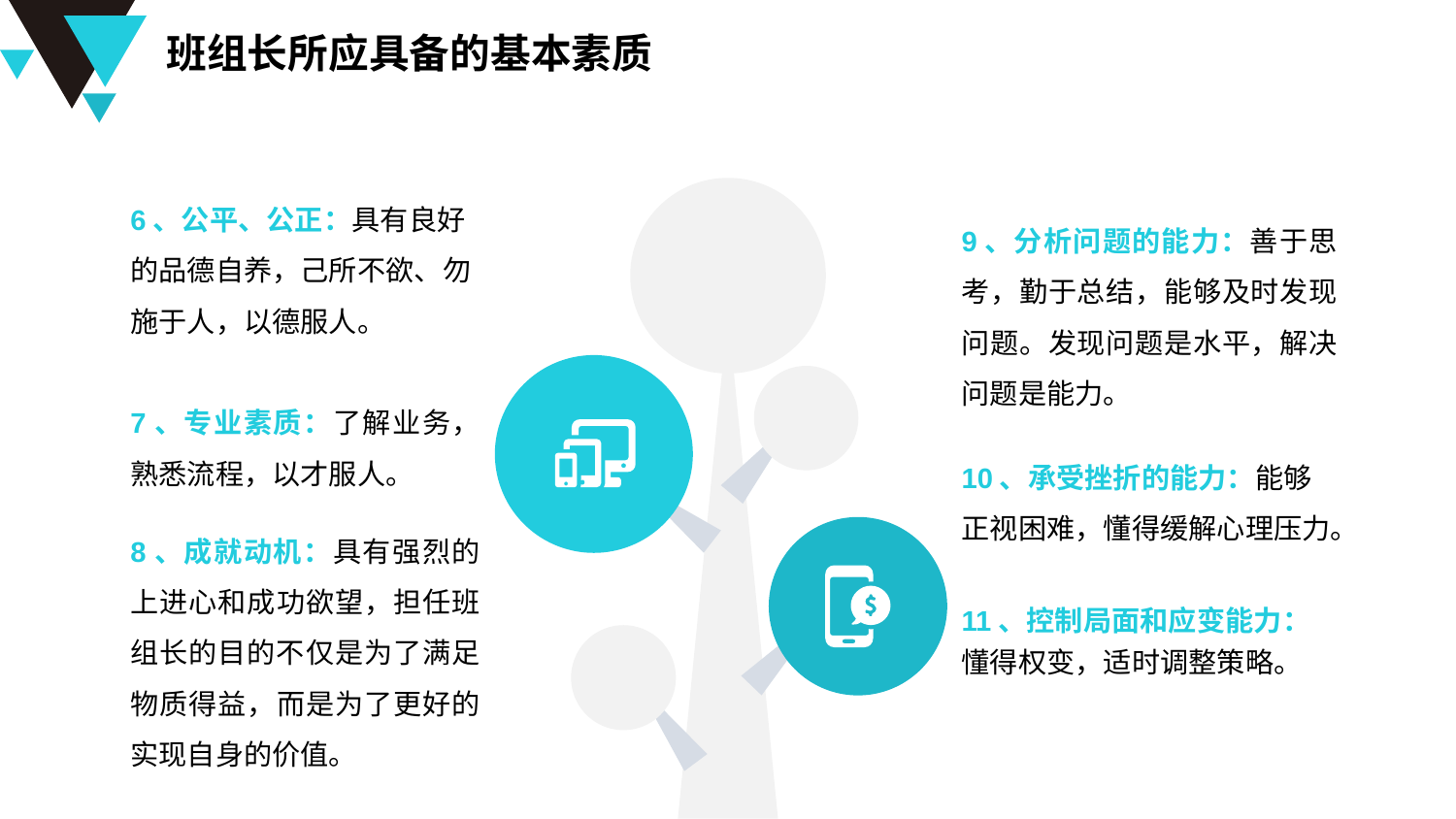

班组长所应具备的基本素质
6、公平、公正：具有良好的品德自养，己所不欲、勿施于人，以德服人。

9、分析问题的能力：善于思考，勤于总结，能够及时发现问题。发现问题是水平，解决问题是能力。
7、专业素质：了解业务，熟悉流程，以才服人。
10、承受挫折的能力：能够正视困难，懂得缓解心理压力。
8、成就动机：具有强烈的上进心和成功欲望，担任班组长的目的不仅是为了满足物质得益，而是为了更好的实现自身的价值。
11、控制局面和应变能力：懂得权变，适时调整策略。